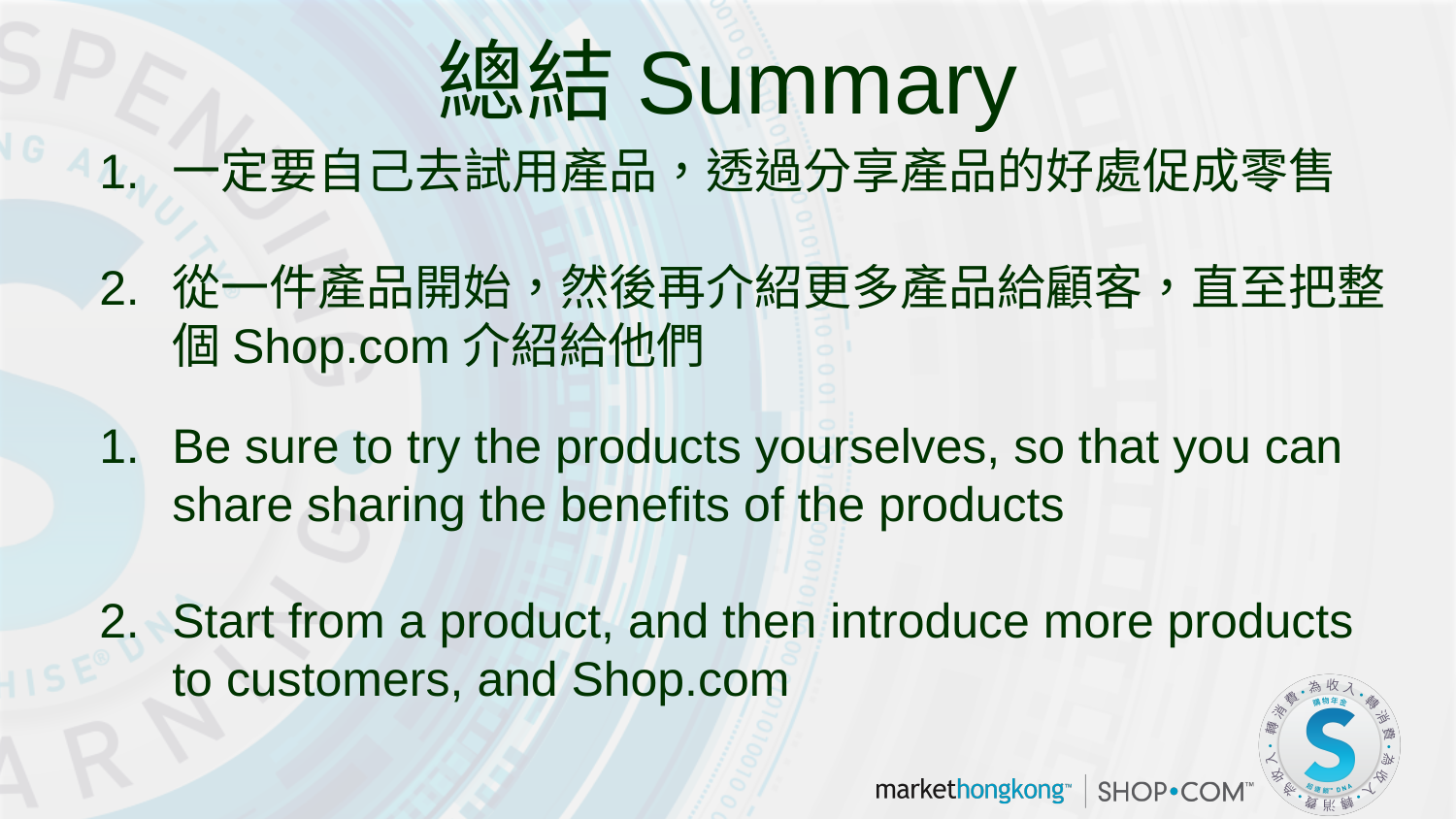

總結Summary
一定要自己去試用產品，透過分享產品的好處促成零售

從一件產品開始，然後再介紹更多產品給顧客，直至把整個Shop.com介紹給他們

Be sure to try the products yourselves, so that you can share sharing the benefits of the products

Start from a product, and then introduce more products to customers, and Shop.com